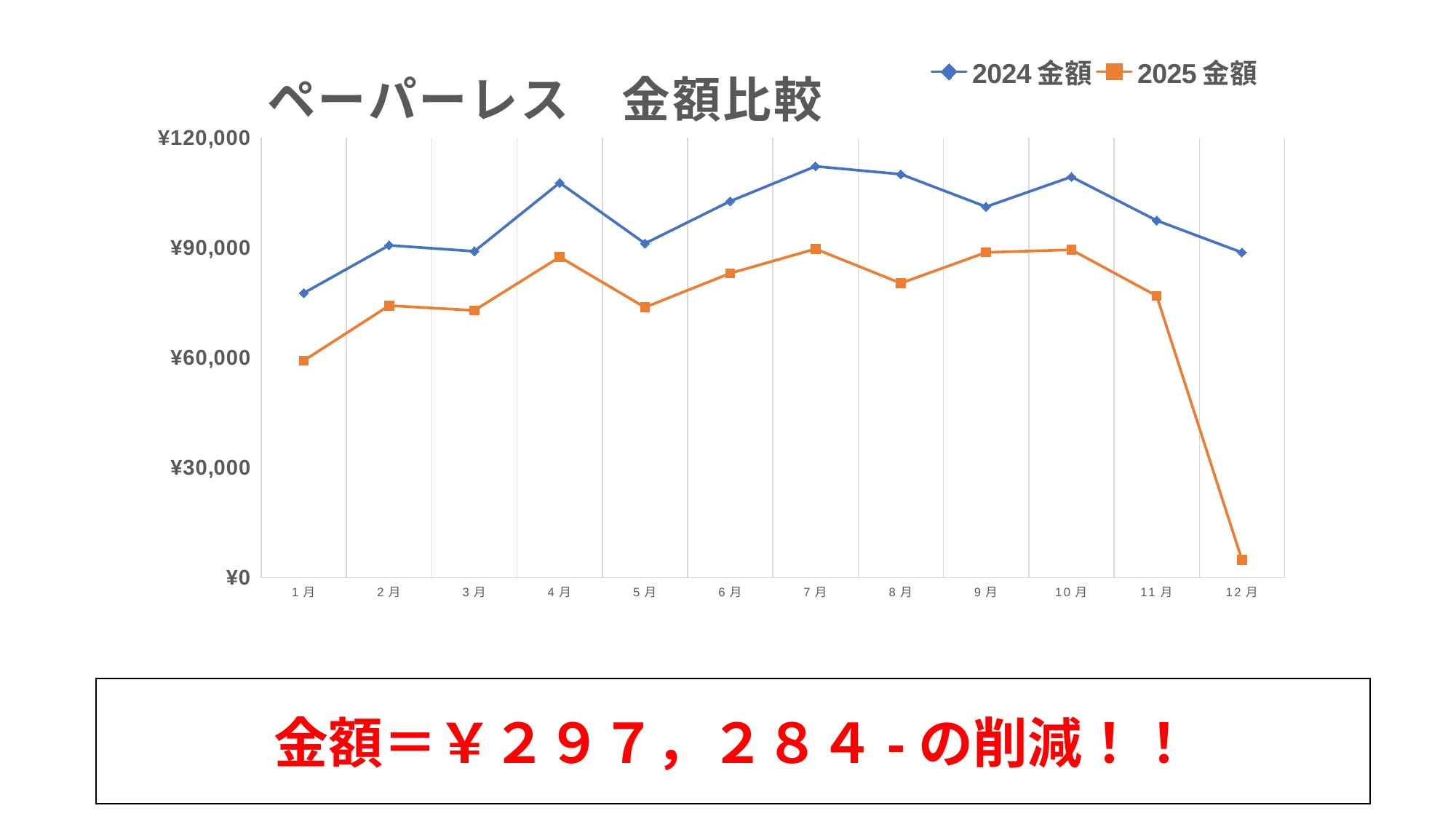

### Chart: ペーパーレス　金額比較

| Category |  |  |
|---|---|---|
| 1月 | 77652.0 | 59212.0 |
| 2月 | 90667.0 | 74231.0 |
| 3月 | 89043.0 | 72925.0 |
| 4月 | 107718.0 | 87487.0 |
| 5月 | 91179.0 | 73751.0 |
| 6月 | 102700.0 | 83045.0 |
| 7月 | 112206.0 | 89686.0 |
| 8月 | 110061.0 | 80340.0 |
| 9月 | 101185.0 | 88732.0 |
| 10月 | 109344.0 | 89453.0 |
| 11月 | 97431.0 | 76881.0 |
| 12月 | 88708.0 | 4867.0 |
金額＝￥２９７，２８４-の削減！！